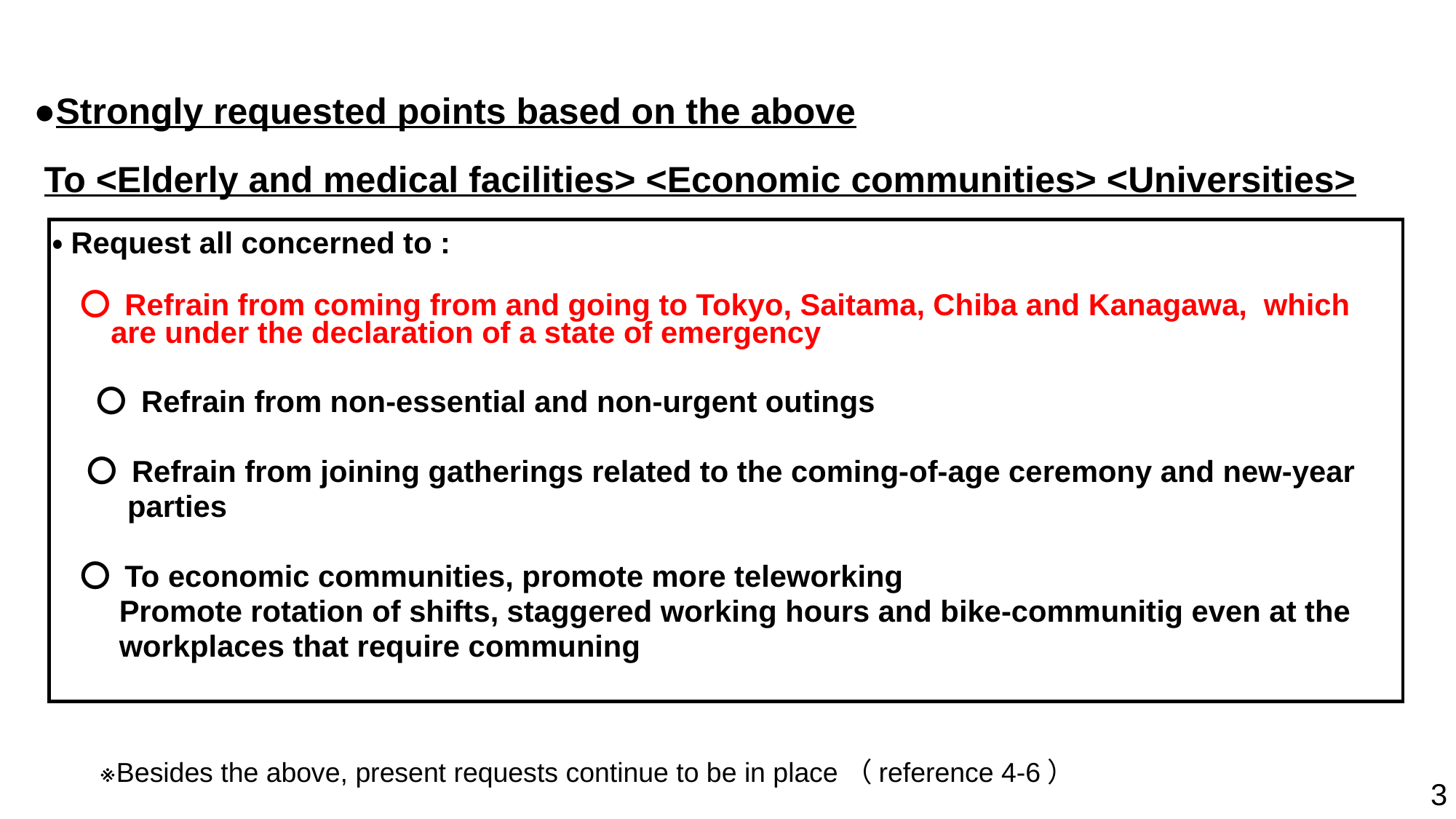

●Strongly requested points based on the above
To <Elderly and medical facilities> <Economic communities> <Universities>
・Request all concerned to :

   〇 Refrain from coming from and going to Tokyo, Saitama, Chiba and Kanagawa,  which
       are under the declaration of a state of emergency

 　〇 Refrain from non-essential and non-urgent outings

    〇 Refrain from joining gatherings related to the coming-of-age ceremony and new-year
         parties

   〇 To economic communities, promote more teleworking
        Promote rotation of shifts, staggered working hours and bike-communitig even at the
        workplaces that require communing

※Besides the above, present requests continue to be in place（reference 4-6）
3